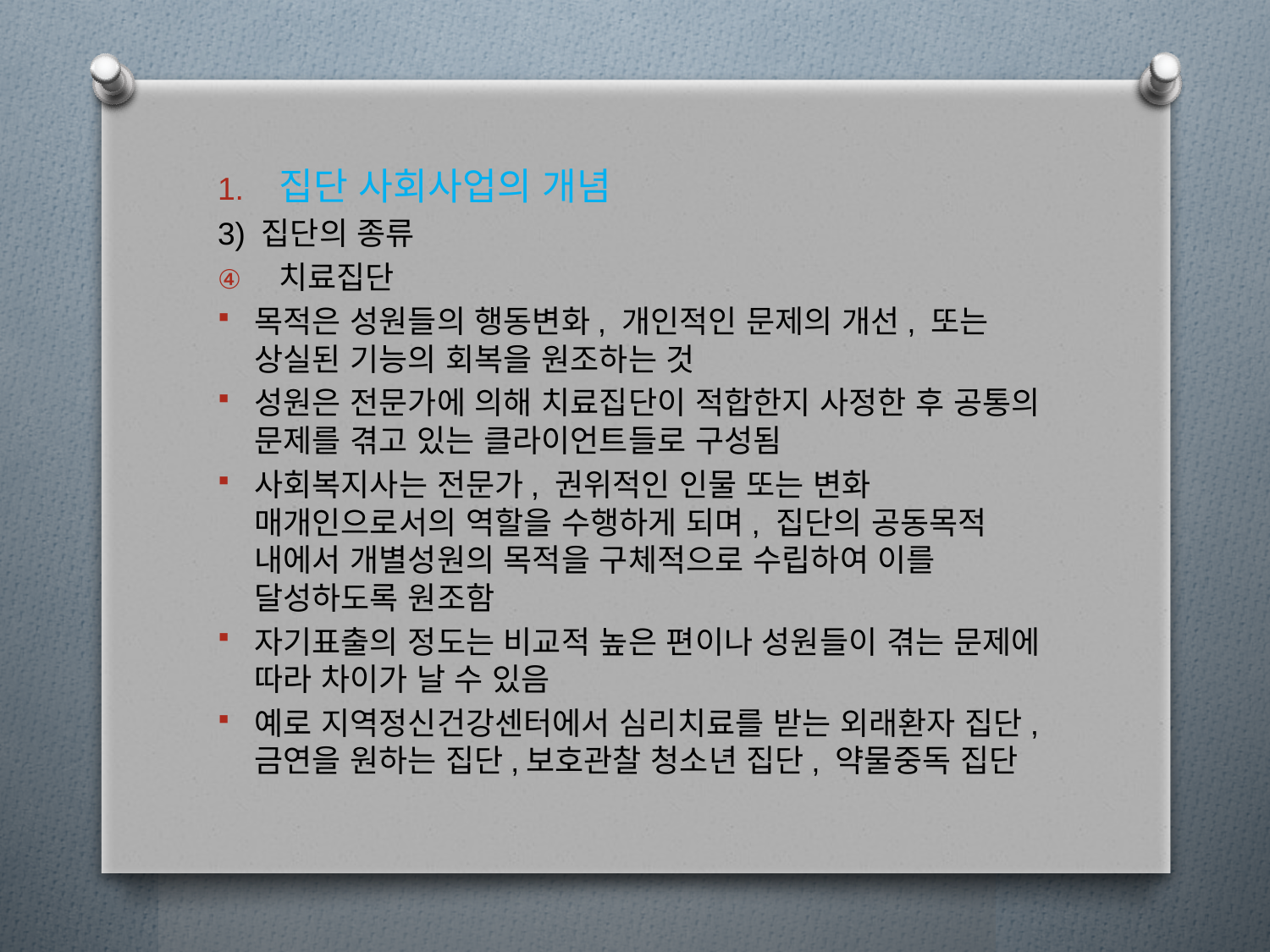

집단 사회사업의 개념
3) 집단의 종류
치료집단
목적은 성원들의 행동변화, 개인적인 문제의 개선, 또는 상실된 기능의 회복을 원조하는 것
성원은 전문가에 의해 치료집단이 적합한지 사정한 후 공통의 문제를 겪고 있는 클라이언트들로 구성됨
사회복지사는 전문가, 권위적인 인물 또는 변화 매개인으로서의 역할을 수행하게 되며, 집단의 공동목적 내에서 개별성원의 목적을 구체적으로 수립하여 이를 달성하도록 원조함
자기표출의 정도는 비교적 높은 편이나 성원들이 겪는 문제에 따라 차이가 날 수 있음
예로 지역정신건강센터에서 심리치료를 받는 외래환자 집단, 금연을 원하는 집단,보호관찰 청소년 집단, 약물중독 집단